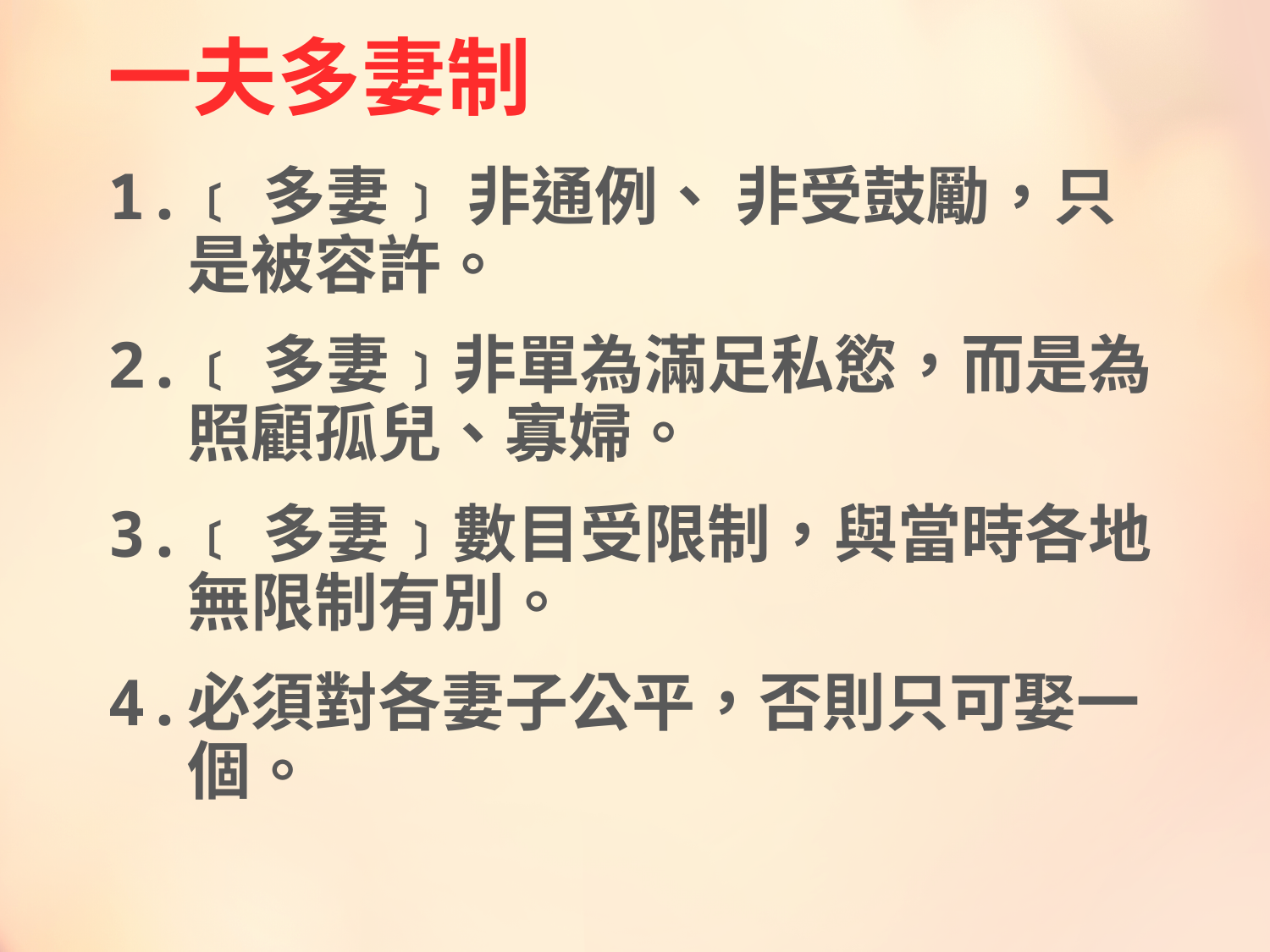

# 一夫多妻制
1.﹝多妻﹞ 非通例、 非受鼓勵，只是被容許。
2.﹝多妻﹞非單為滿足私慾，而是為照顧孤兒、寡婦。
3.﹝多妻﹞數目受限制，與當時各地無限制有別。
4.	必須對各妻子公平，否則只可娶一個。